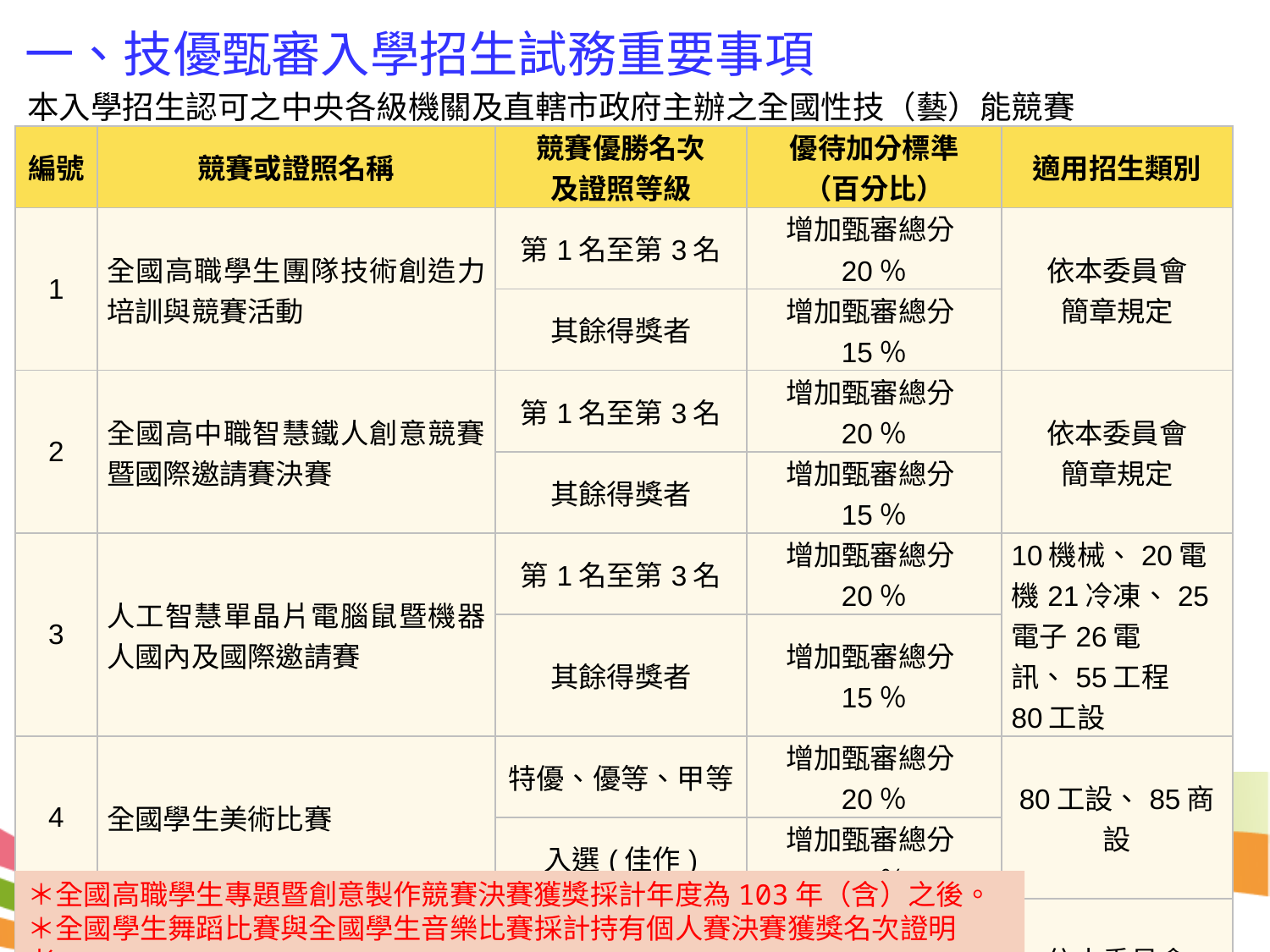

一、技優甄審入學招生試務重要事項
本入學招生認可之中央各級機關及直轄市政府主辦之全國性技（藝）能競賽
| 編號 | 競賽或證照名稱 | 競賽優勝名次 及證照等級 | 優待加分標準 （百分比） | 適用招生類別 |
| --- | --- | --- | --- | --- |
| 1 | 全國高職學生團隊技術創造力培訓與競賽活動 | 第1名至第3名 | 增加甄審總分20％ | 依本委員會 簡章規定 |
|  |  | 其餘得獎者 | 增加甄審總分15％ |  |
| 2 | 全國高中職智慧鐵人創意競賽暨國際邀請賽決賽 | 第1名至第3名 | 增加甄審總分20％ | 依本委員會 簡章規定 |
|  |  | 其餘得獎者 | 增加甄審總分15％ |  |
| 3 | 人工智慧單晶片電腦鼠暨機器人國內及國際邀請賽 | 第1名至第3名 | 增加甄審總分20％ | 10機械、20電機21冷凍、25電子26電訊、55工程 80工設 |
|  |  | 其餘得獎者 | 增加甄審總分15％ |  |
| 4 | 全國學生美術比賽 | 特優、優等、甲等 | 增加甄審總分20％ | 80工設、85商設 |
|  |  | 入選(佳作) | 增加甄審總分15％ |  |
| 5 | 全國技能競賽分區（北、中、南）技能競賽 | 第1名至第3名 | 增加甄審總分20％ | 依本委員會 簡章規定 |
|  |  | 其餘得獎者 | 增加甄審總分15％ |  |
| 6 | 全國高級中等學校專業群科專題及創意製作競賽決賽 | 第1名至第3名 | 增加甄審總分20％ | 依本委員會 簡章規定 |
|  |  | 佳作 | 增加甄審總分15％ |  |
| 7 | 全國學生舞蹈比賽個人賽決賽 | 第1名至第3名 | 增加甄審總分20％ | 77服裝、78美容、80工設、85商設、95幼保 |
|  |  | 其餘得獎者 | 增加甄審總分15％ |  |
| 8 | 全國學生音樂比賽個人賽決賽 | 第1名至第3名 | 增加甄審總分20％ | 77服裝、78美容、80工設、85商設、95幼保 |
|  |  | 其餘得獎者 | 增加甄審總分15％ |  |
＊全國高職學生專題暨創意製作競賽決賽獲獎採計年度為103年（含）之後。
＊全國學生舞蹈比賽與全國學生音樂比賽採計持有個人賽決賽獲獎名次證明者。